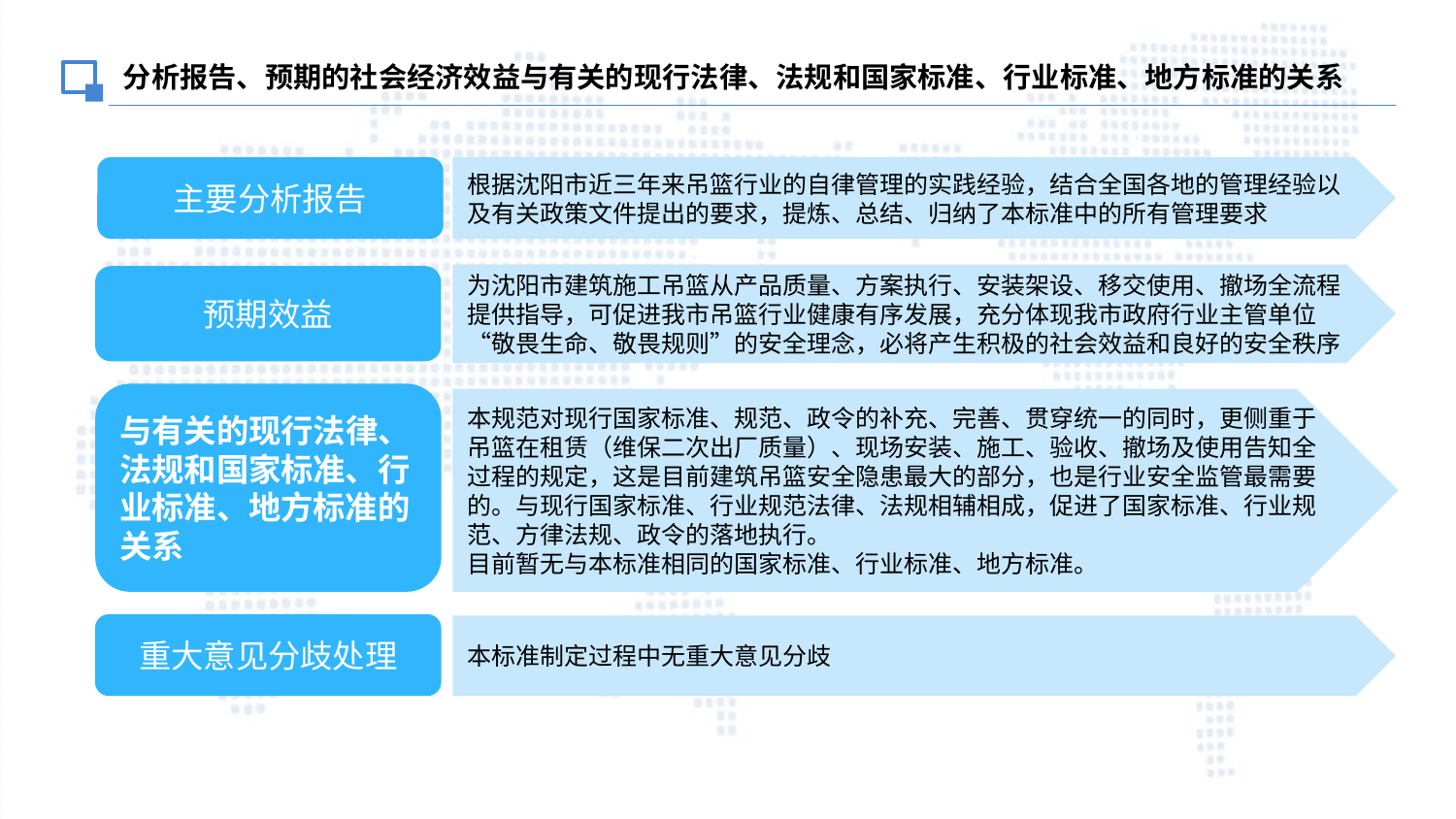

分析报告、预期的社会经济效益与有关的现行法律、法规和国家标准、行业标准、地方标准的关系
主要分析报告
根据沈阳市近三年来吊篮行业的自律管理的实践经验，结合全国各地的管理经验以及有关政策文件提出的要求，提炼、总结、归纳了本标准中的所有管理要求
为沈阳市建筑施工吊篮从产品质量、方案执行、安装架设、移交使用、撤场全流程提供指导，可促进我市吊篮行业健康有序发展，充分体现我市政府行业主管单位“敬畏生命、敬畏规则”的安全理念，必将产生积极的社会效益和良好的安全秩序
预期效益
与有关的现行法律、法规和国家标准、行业标准、地方标准的关系
本规范对现行国家标准、规范、政令的补充、完善、贯穿统一的同时，更侧重于吊篮在租赁（维保二次出厂质量）、现场安装、施工、验收、撤场及使用告知全过程的规定，这是目前建筑吊篮安全隐患最大的部分，也是行业安全监管最需要的。与现行国家标准、行业规范法律、法规相辅相成，促进了国家标准、行业规范、方律法规、政令的落地执行。
目前暂无与本标准相同的国家标准、行业标准、地方标准。
重大意见分歧处理
本标准制定过程中无重大意见分歧